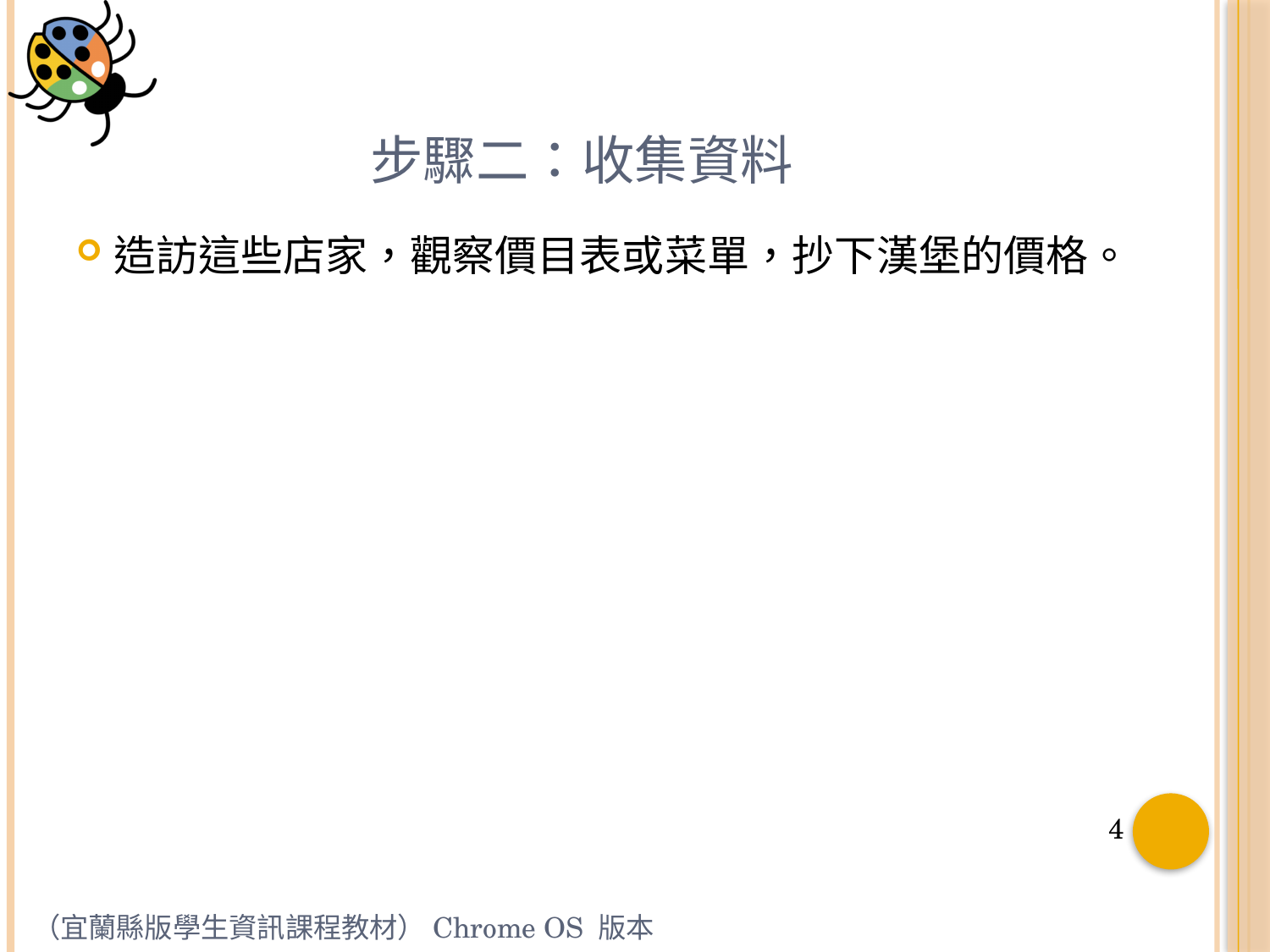

# 步驟二：收集資料
造訪這些店家，觀察價目表或菜單，抄下漢堡的價格。
（宜蘭縣版學生資訊課程教材）Chrome OS 版本